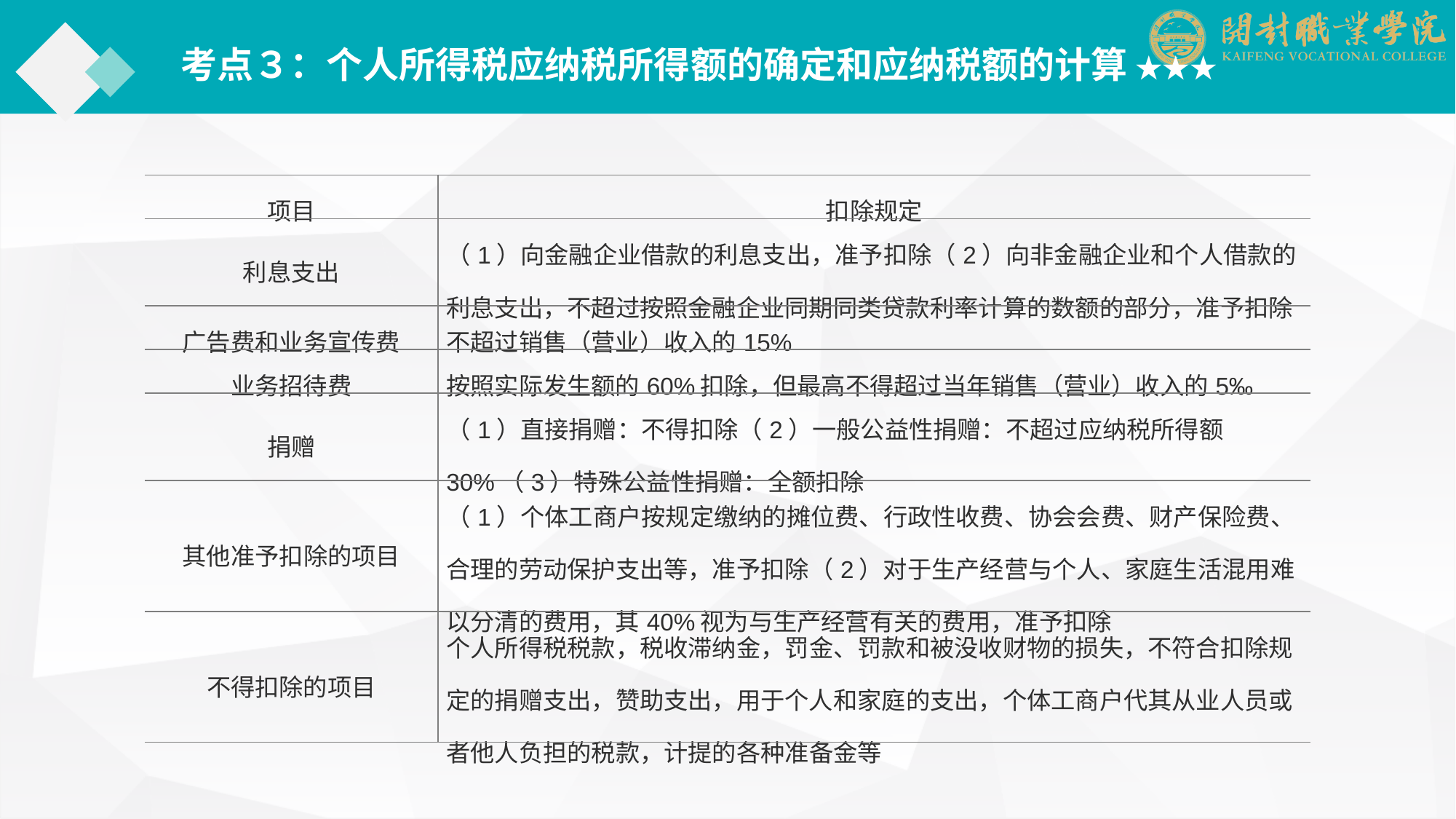

考点３：个人所得税应纳税所得额的确定和应纳税额的计算 ★★★
| 项目 | 扣除规定 |
| --- | --- |
| 利息支出 | （1）向金融企业借款的利息支出，准予扣除（2）向非金融企业和个人借款的利息支出，不超过按照金融企业同期同类贷款利率计算的数额的部分，准予扣除 |
| 广告费和业务宣传费 | 不超过销售（营业）收入的15% |
| 业务招待费 | 按照实际发生额的60%扣除，但最高不得超过当年销售（营业）收入的5‰ |
| 捐赠 | （1）直接捐赠：不得扣除（2）一般公益性捐赠：不超过应纳税所得额30%（3）特殊公益性捐赠：全额扣除 |
| 其他准予扣除的项目 | （1）个体工商户按规定缴纳的摊位费、行政性收费、协会会费、财产保险费、合理的劳动保护支出等，准予扣除（2）对于生产经营与个人、家庭生活混用难以分清的费用，其40%视为与生产经营有关的费用，准予扣除 |
| 不得扣除的项目 | 个人所得税税款，税收滞纳金，罚金、罚款和被没收财物的损失，不符合扣除规定的捐赠支出，赞助支出，用于个人和家庭的支出，个体工商户代其从业人员或者他人负担的税款，计提的各种准备金等 |